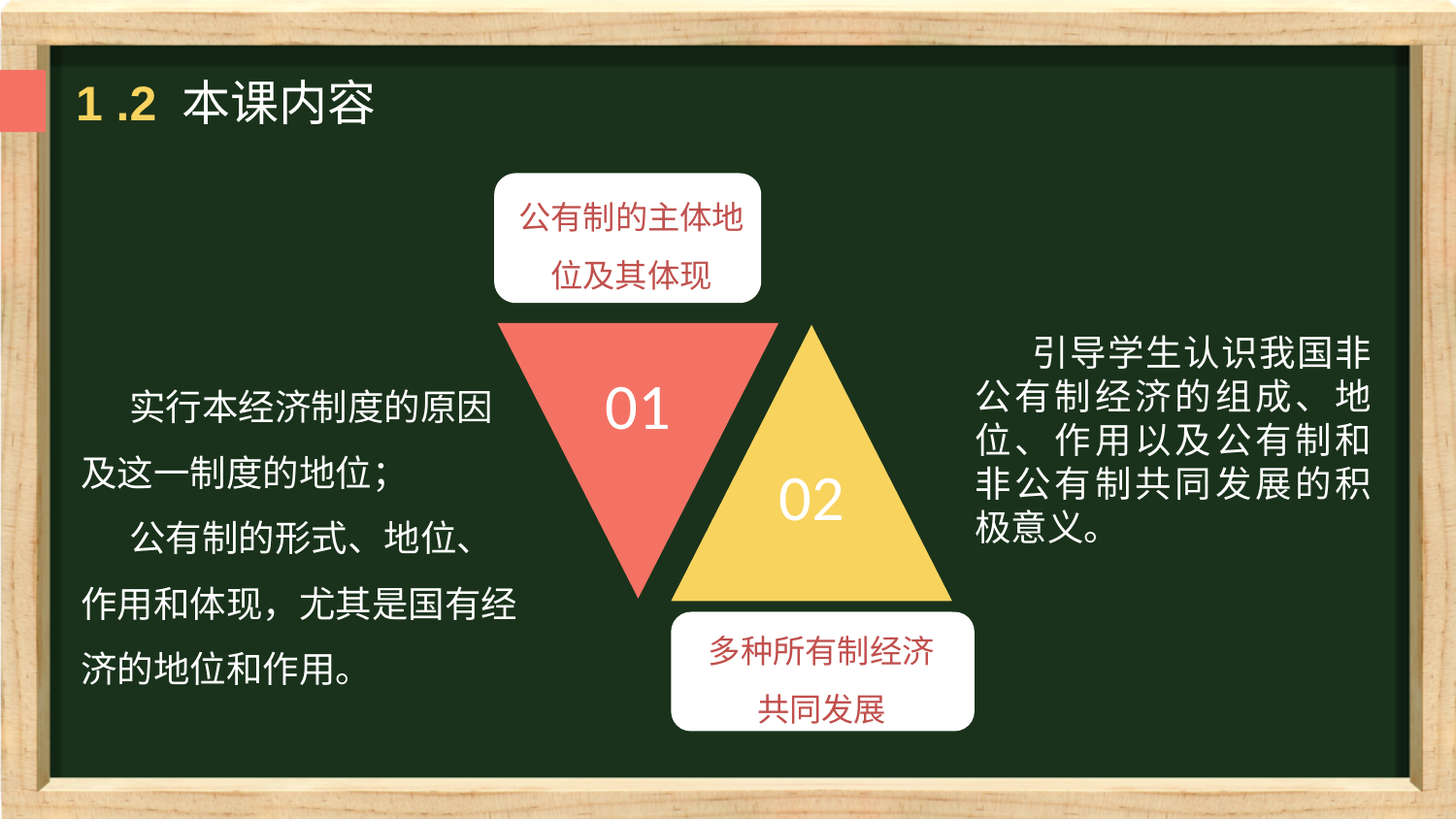

1 .2 本课内容

公有制的主体地位及其体现

01

02
    引导学生认识我国非公有制经济的组成、地位、作用以及公有制和非公有制共同发展的积极意义。
实行本经济制度的原因及这一制度的地位；
公有制的形式、地位、作用和体现，尤其是国有经济的地位和作用。

多种所有制经济共同发展